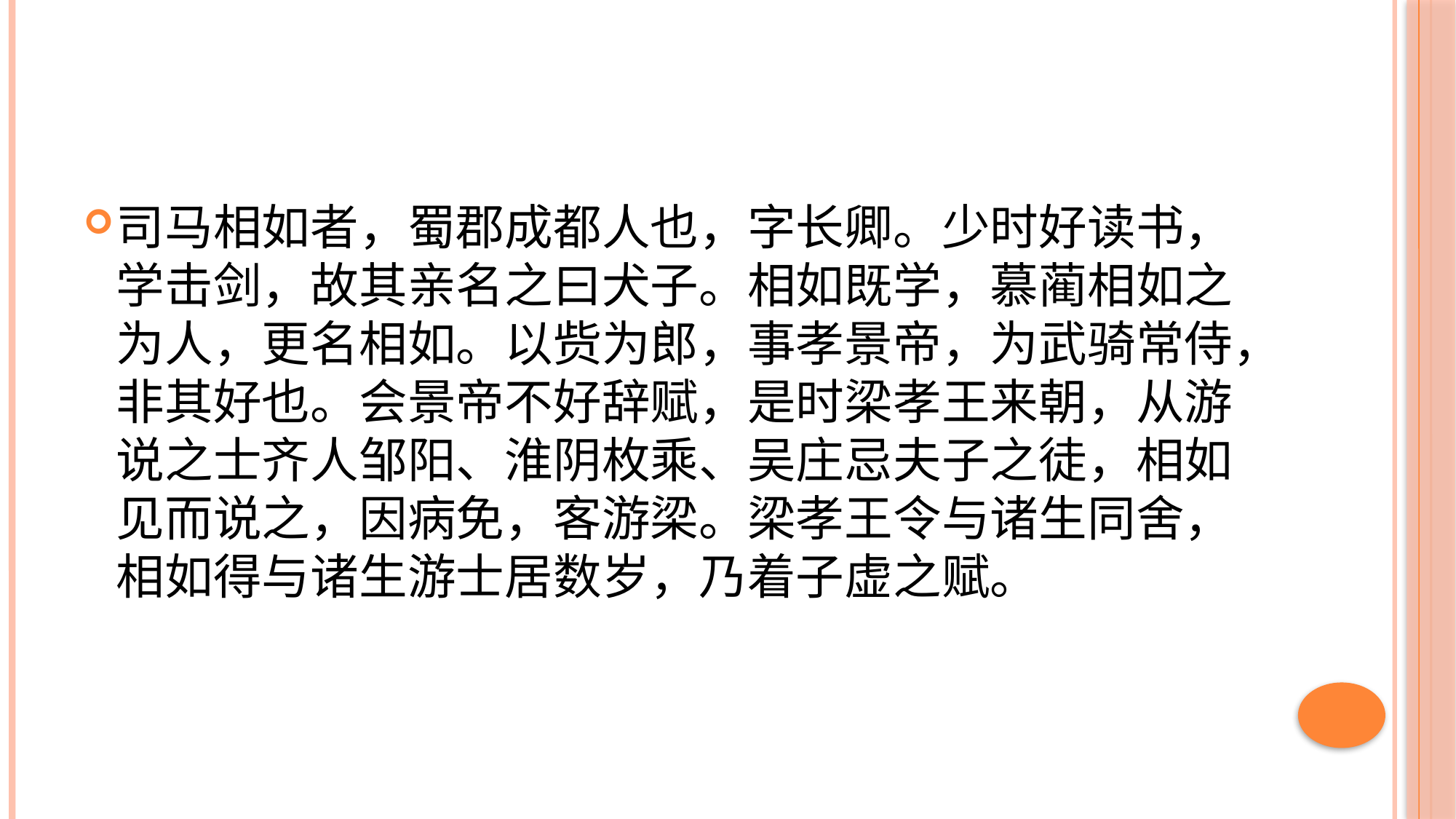

#
司马相如者，蜀郡成都人也，字长卿。少时好读书，学击剑，故其亲名之曰犬子。相如既学，慕蔺相如之为人，更名相如。以赀为郎，事孝景帝，为武骑常侍，非其好也。会景帝不好辞赋，是时梁孝王来朝，从游说之士齐人邹阳、淮阴枚乘、吴庄忌夫子之徒，相如见而说之，因病免，客游梁。梁孝王令与诸生同舍，相如得与诸生游士居数岁，乃着子虚之赋。